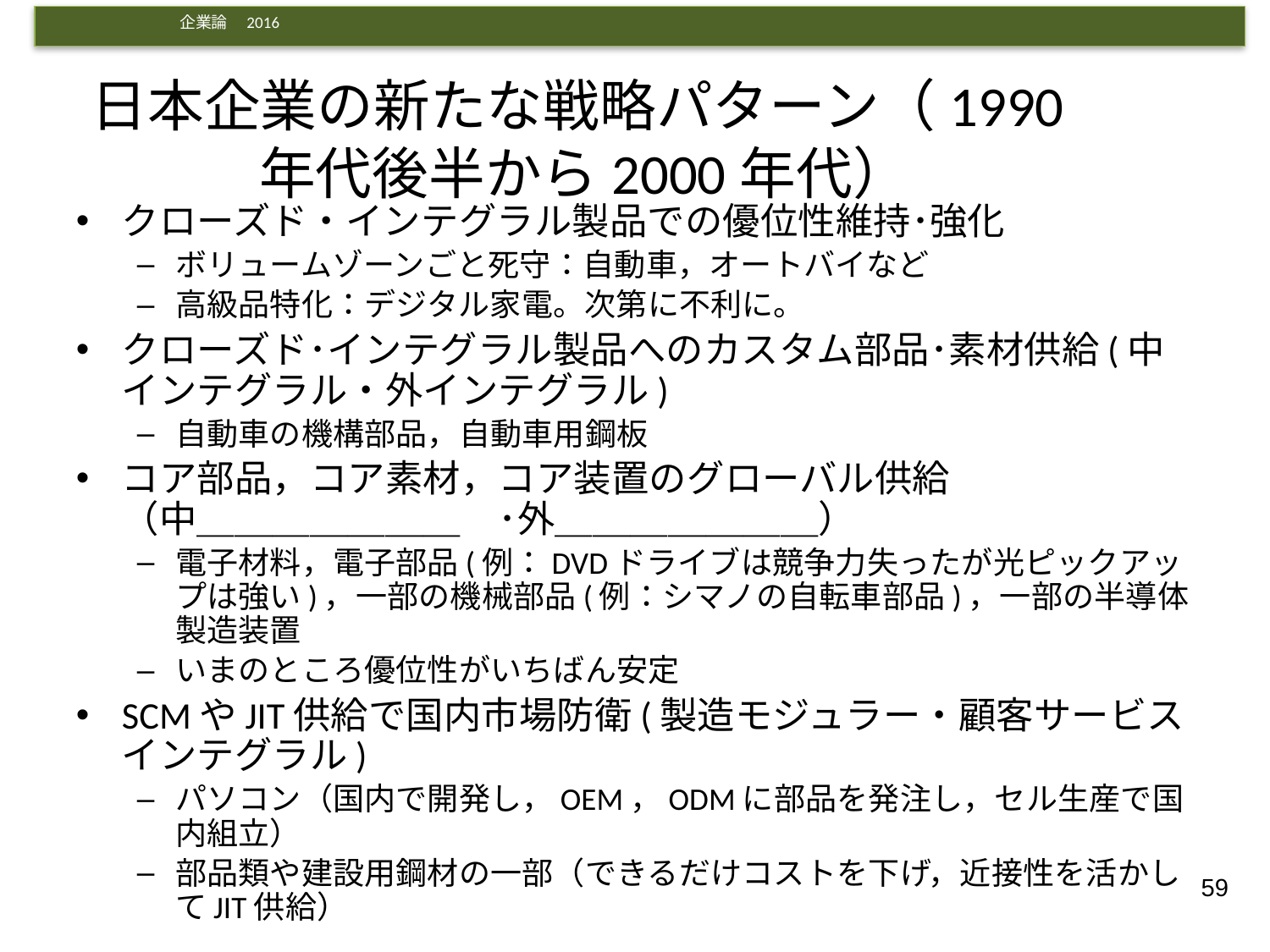

# 日本企業の新たな戦略パターン（1990年代後半から2000年代）
クローズド・インテグラル製品での優位性維持･強化
ボリュームゾーンごと死守：自動車，オートバイなど
高級品特化：デジタル家電。次第に不利に。
クローズド･インテグラル製品へのカスタム部品･素材供給(中インテグラル・外インテグラル)
自動車の機構部品，自動車用鋼板
コア部品，コア素材，コア装置のグローバル供給
（中＿＿＿＿＿＿＿　･外＿＿＿＿＿＿＿）
電子材料，電子部品(例：DVDドライブは競争力失ったが光ピックアップは強い)，一部の機械部品(例：シマノの自転車部品)，一部の半導体製造装置
いまのところ優位性がいちばん安定
SCMやJIT供給で国内市場防衛(製造モジュラー・顧客サービスインテグラル)
パソコン（国内で開発し，OEM，ODMに部品を発注し，セル生産で国内組立）
部品類や建設用鋼材の一部（できるだけコストを下げ，近接性を活かしてJIT供給）
59